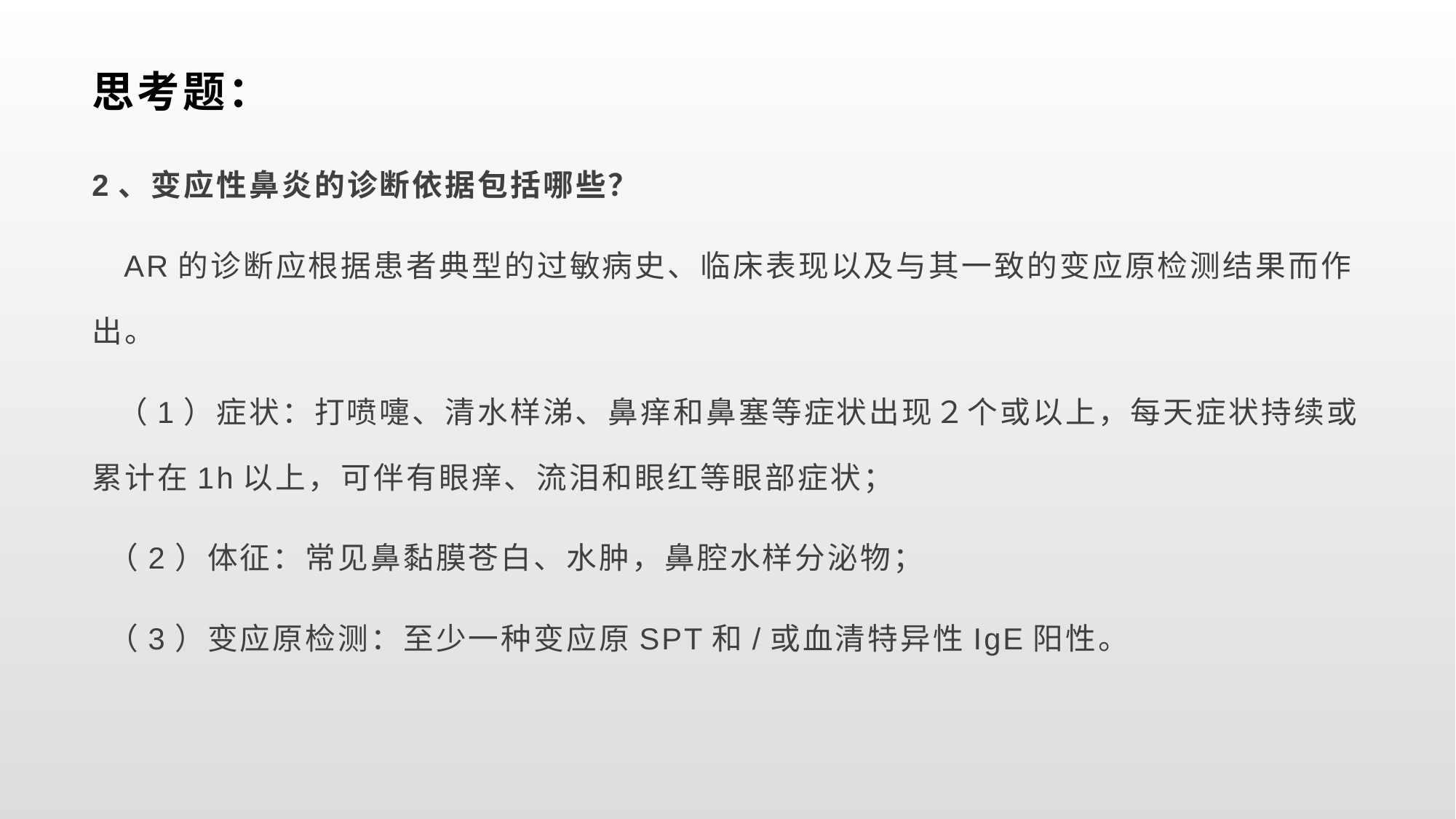

# 思考题：
2、变应性鼻炎的诊断依据包括哪些？
   AR的诊断应根据患者典型的过敏病史、临床表现以及与其一致的变应原检测结果而作出。
  （1）症状：打喷嚏、清水样涕、鼻痒和鼻塞等症状出现２个或以上，每天症状持续或累计在1h以上，可伴有眼痒、流泪和眼红等眼部症状；
 （2）体征：常见鼻黏膜苍白、水肿，鼻腔水样分泌物；
 （3）变应原检测：至少一种变应原SPT和/或血清特异性IgE阳性。